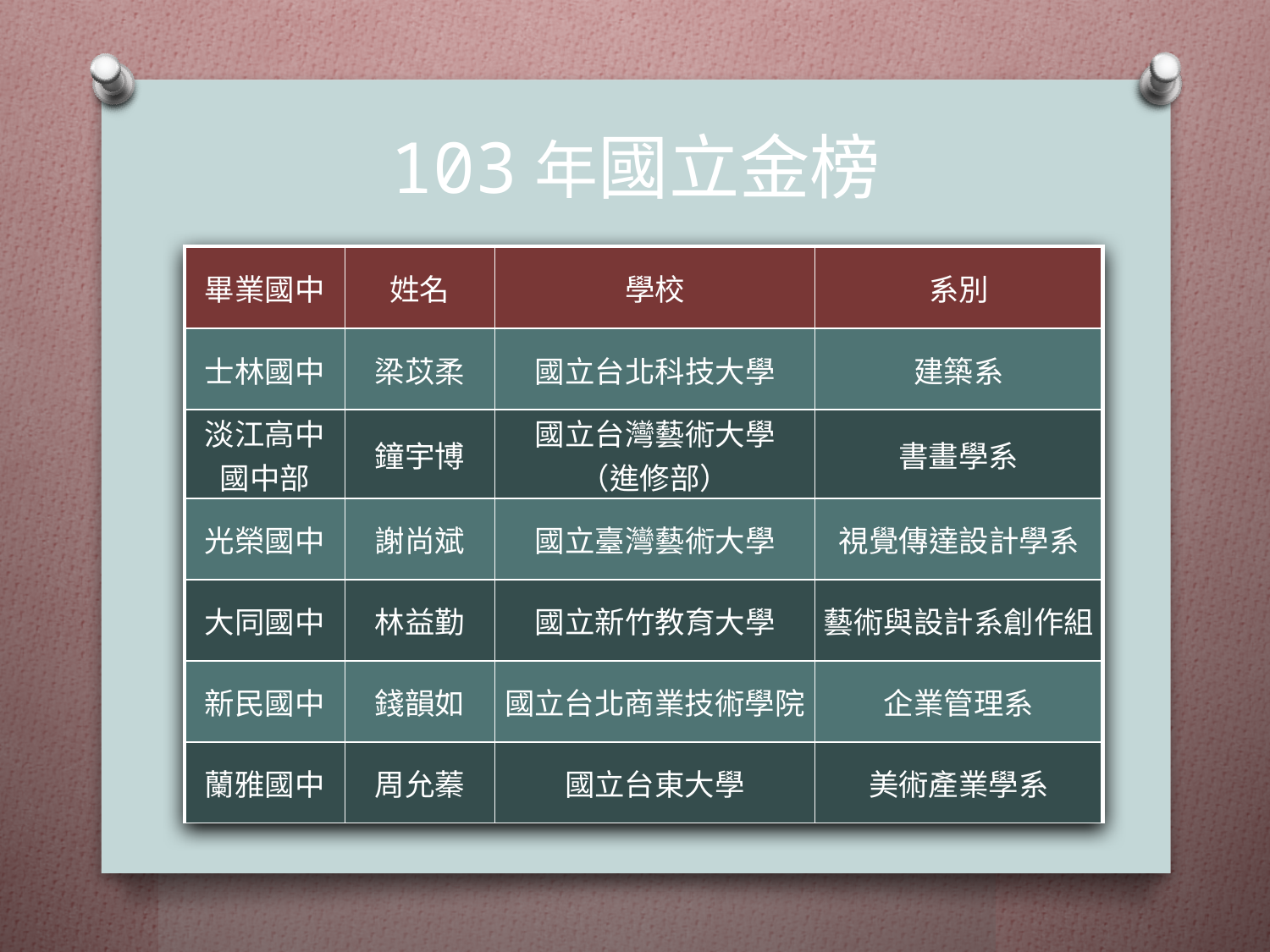

# 103年國立金榜
| 畢業國中 | 姓名 | 學校 | 系別 |
| --- | --- | --- | --- |
| 士林國中 | 梁苡柔 | 國立台北科技大學 | 建築系 |
| 淡江高中 國中部 | 鐘宇博 | 國立台灣藝術大學 （進修部） | 書畫學系 |
| 光榮國中 | 謝尚斌 | 國立臺灣藝術大學 | 視覺傳達設計學系 |
| 大同國中 | 林益勤 | 國立新竹教育大學 | 藝術與設計系創作組 |
| 新民國中 | 錢韻如 | 國立台北商業技術學院 | 企業管理系 |
| 蘭雅國中 | 周允蓁 | 國立台東大學 | 美術產業學系 |